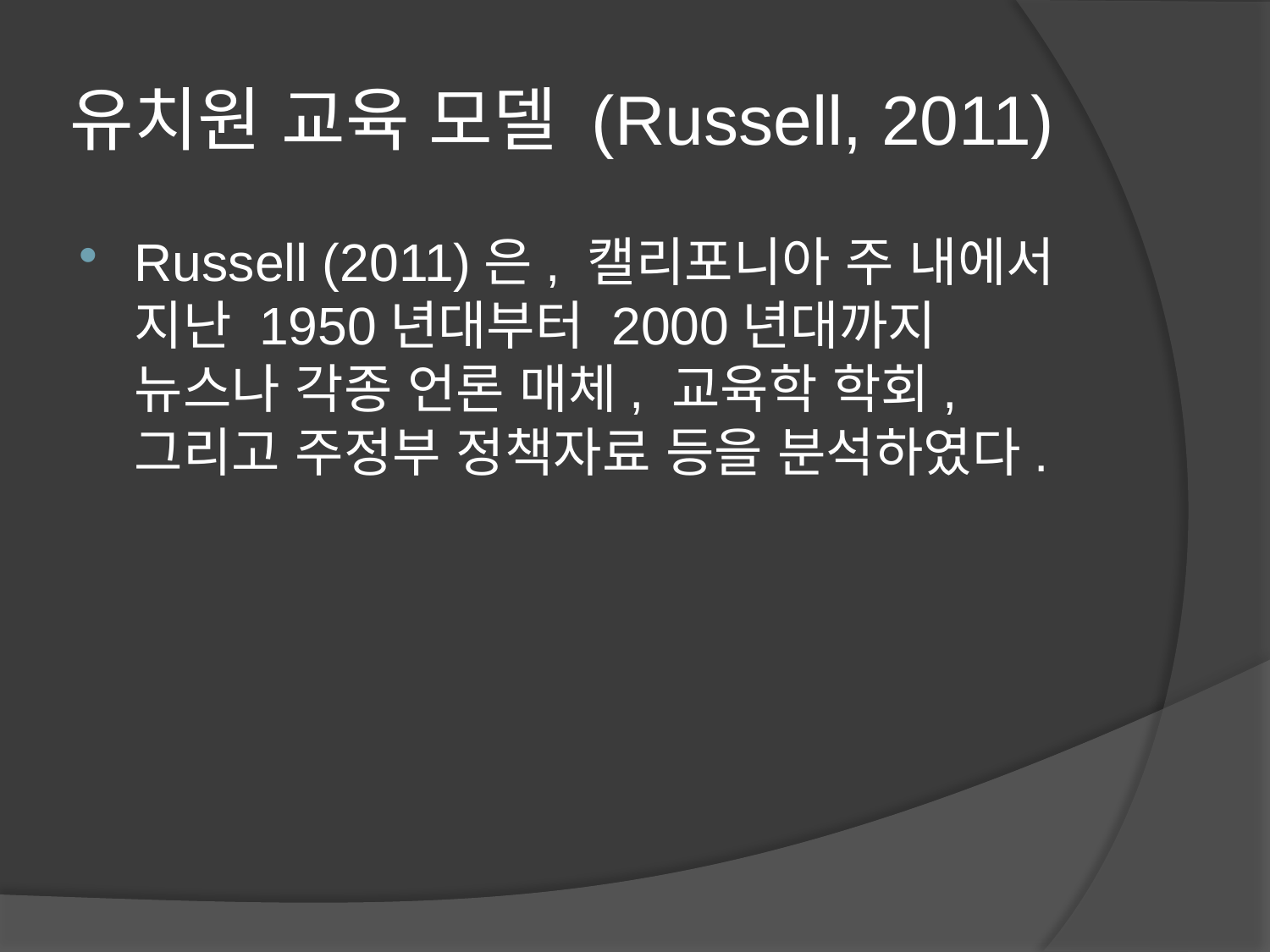

# 유치원 교육 모델 (Russell, 2011)
Russell (2011)은, 캘리포니아 주 내에서 지난 1950년대부터 2000년대까지 뉴스나 각종 언론 매체, 교육학 학회, 그리고 주정부 정책자료 등을 분석하였다.